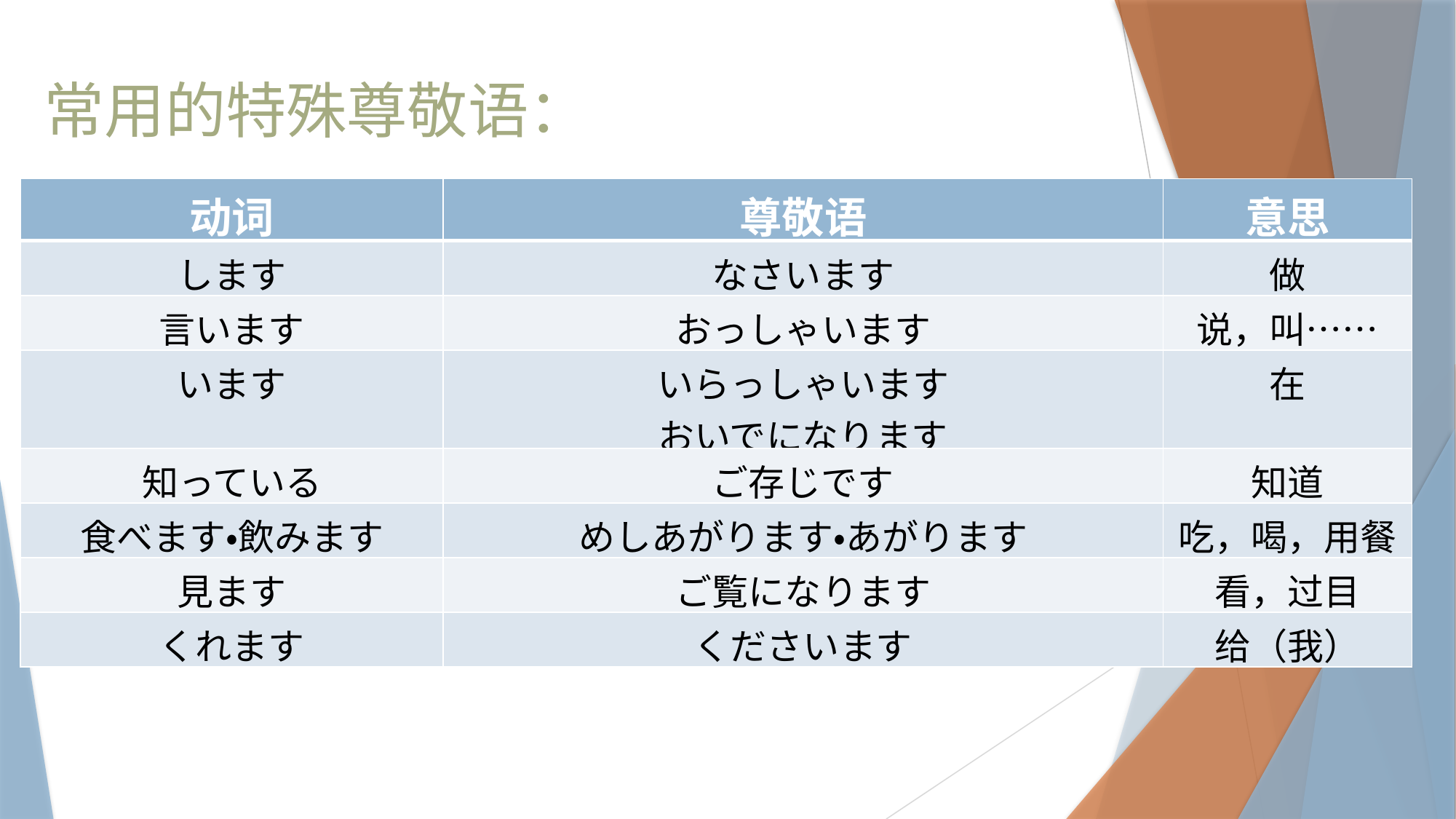

常用的特殊尊敬语：
| 动词 | 尊敬语 | 意思 |
| --- | --- | --- |
| します | なさいます | 做 |
| 言います | おっしゃいます | 说，叫…… |
| います | いらっしゃいます おいでになります | 在 |
| 知っている | ご存じです | 知道 |
| 食べます・飲みます | めしあがります・あがります | 吃，喝，用餐 |
| 見ます | ご覧になります | 看，过目 |
| くれます | くださいます | 给（我） |